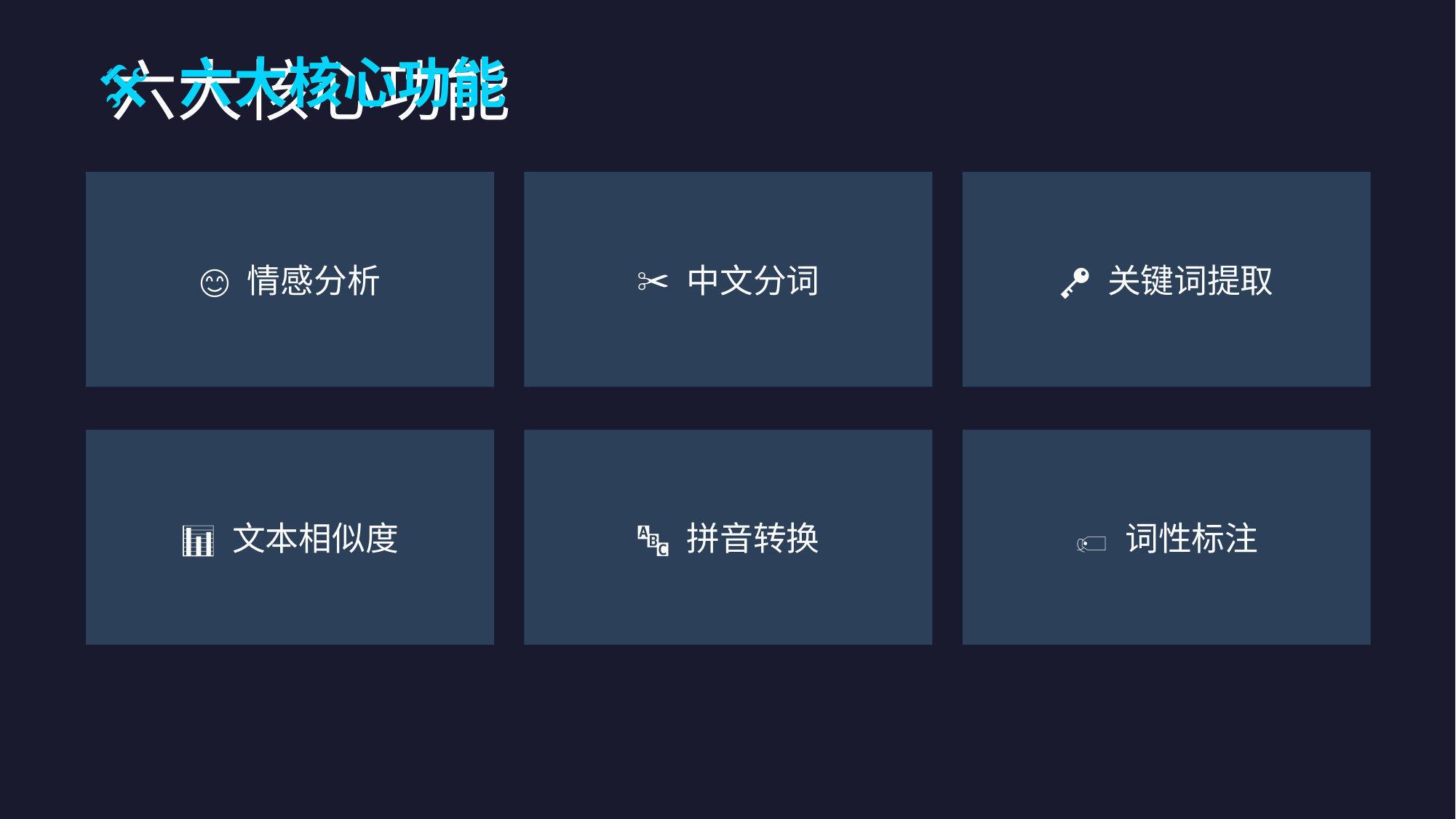

🛠️ 六大核心功能
# 六大核心功能
😊 情感分析
✂️ 中文分词
🔑 关键词提取
📊 文本相似度
🔤 拼音转换
🏷️ 词性标注